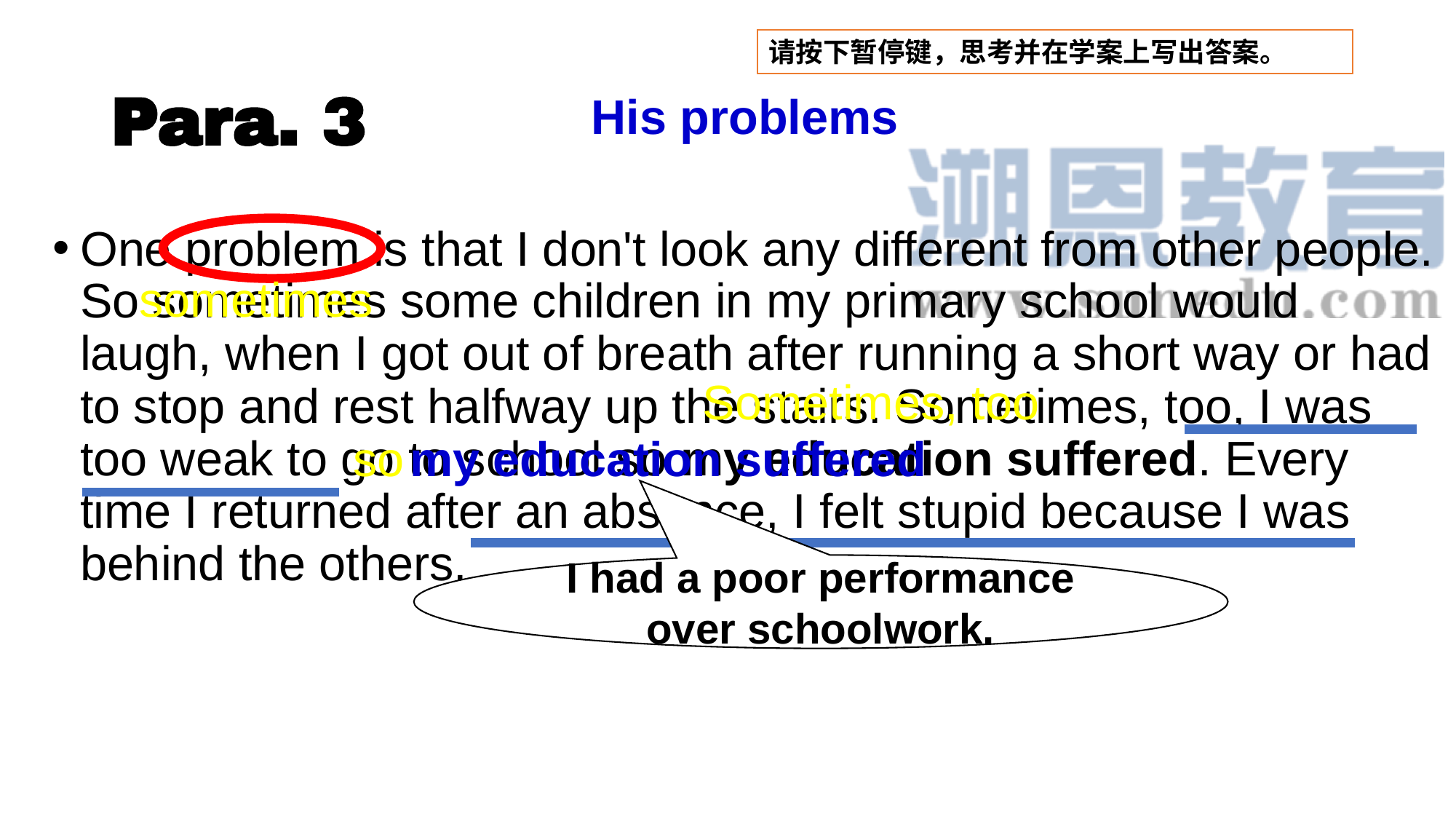

请按下暂停键，思考并在学案上写出答案。
# Para. 3
His problems

One problem is that I don't look any different from other people. So sometimes some children in my primary school would laugh, when I got out of breath after running a short way or had to stop and rest halfway up the stairs. Sometimes, too, I was too weak to go to school so my education suffered. Every time I returned after an absence, I felt stupid because I was behind the others.
sometimes
Sometimes, too
so
my education suffered
I had a poor performance over schoolwork.